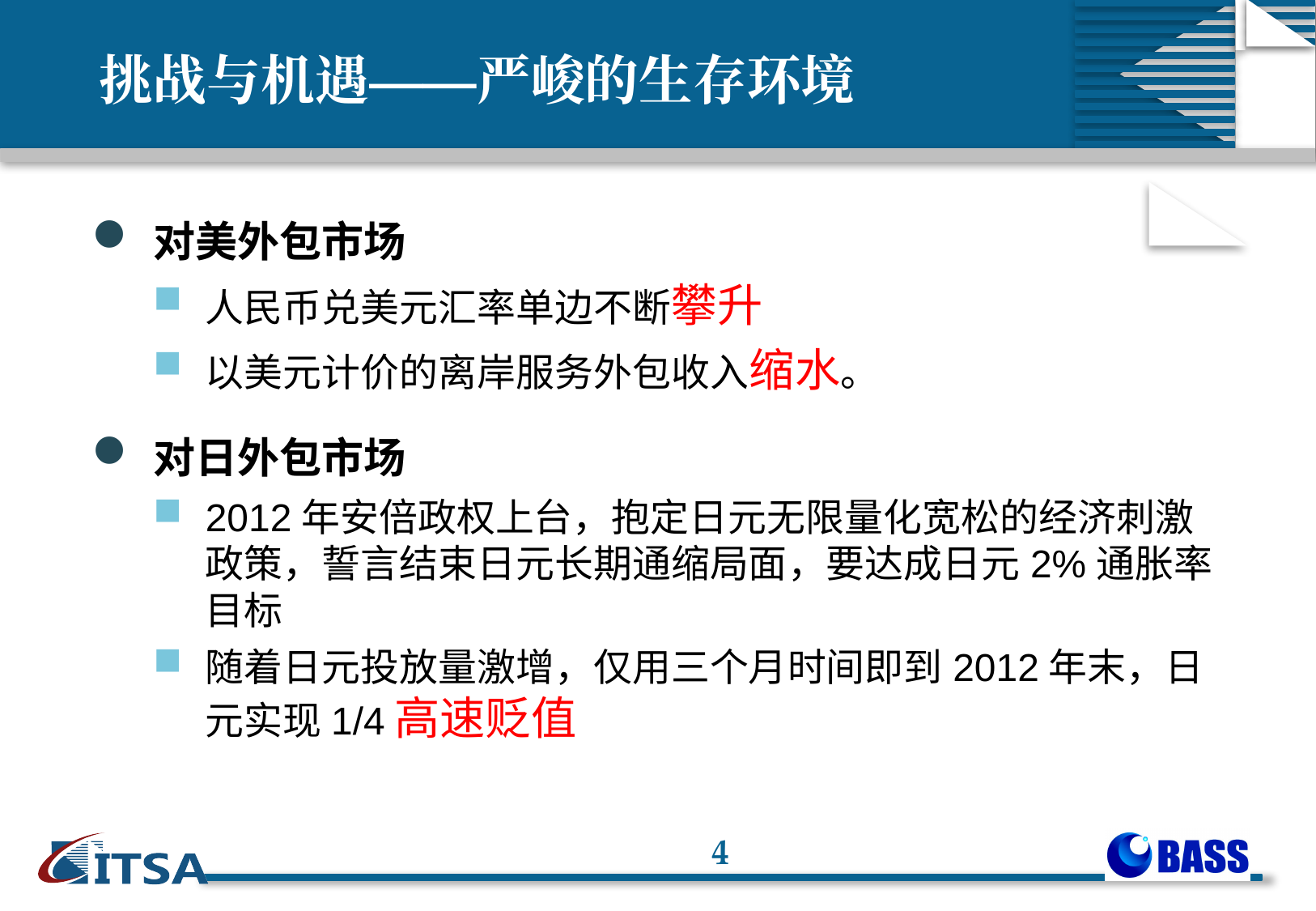

# 挑战与机遇——严峻的生存环境
对美外包市场
人民币兑美元汇率单边不断攀升
以美元计价的离岸服务外包收入缩水。
对日外包市场
2012年安倍政权上台，抱定日元无限量化宽松的经济刺激政策，誓言结束日元长期通缩局面，要达成日元2%通胀率目标
随着日元投放量激增，仅用三个月时间即到2012年末，日元实现1/4高速贬值
4